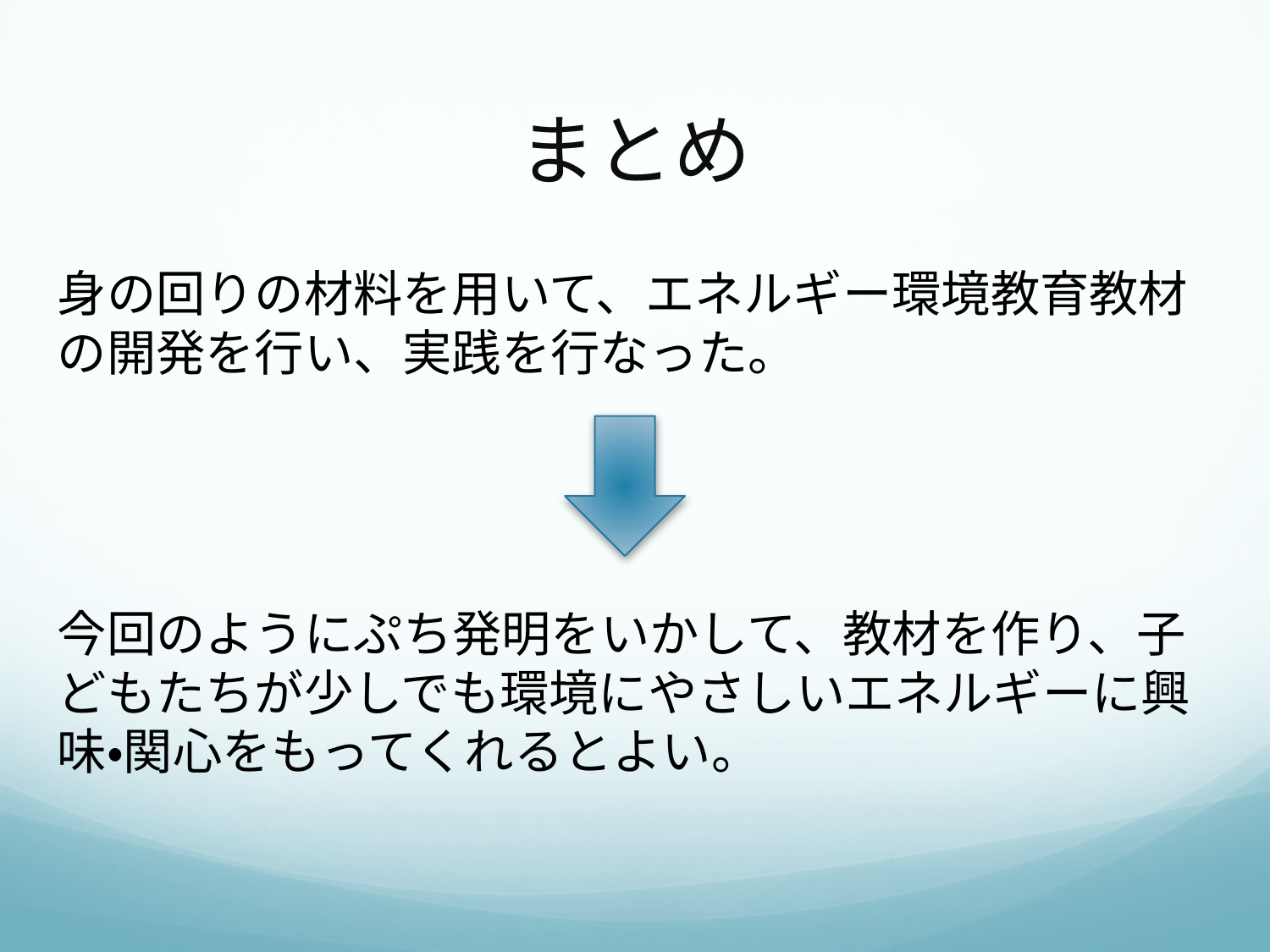

# まとめ
身の回りの材料を用いて、エネルギー環境教育教材の開発を行い、実践を行なった。

今回のようにぷち発明をいかして、教材を作り、子どもたちが少しでも環境にやさしいエネルギーに興味・関心をもってくれるとよい。